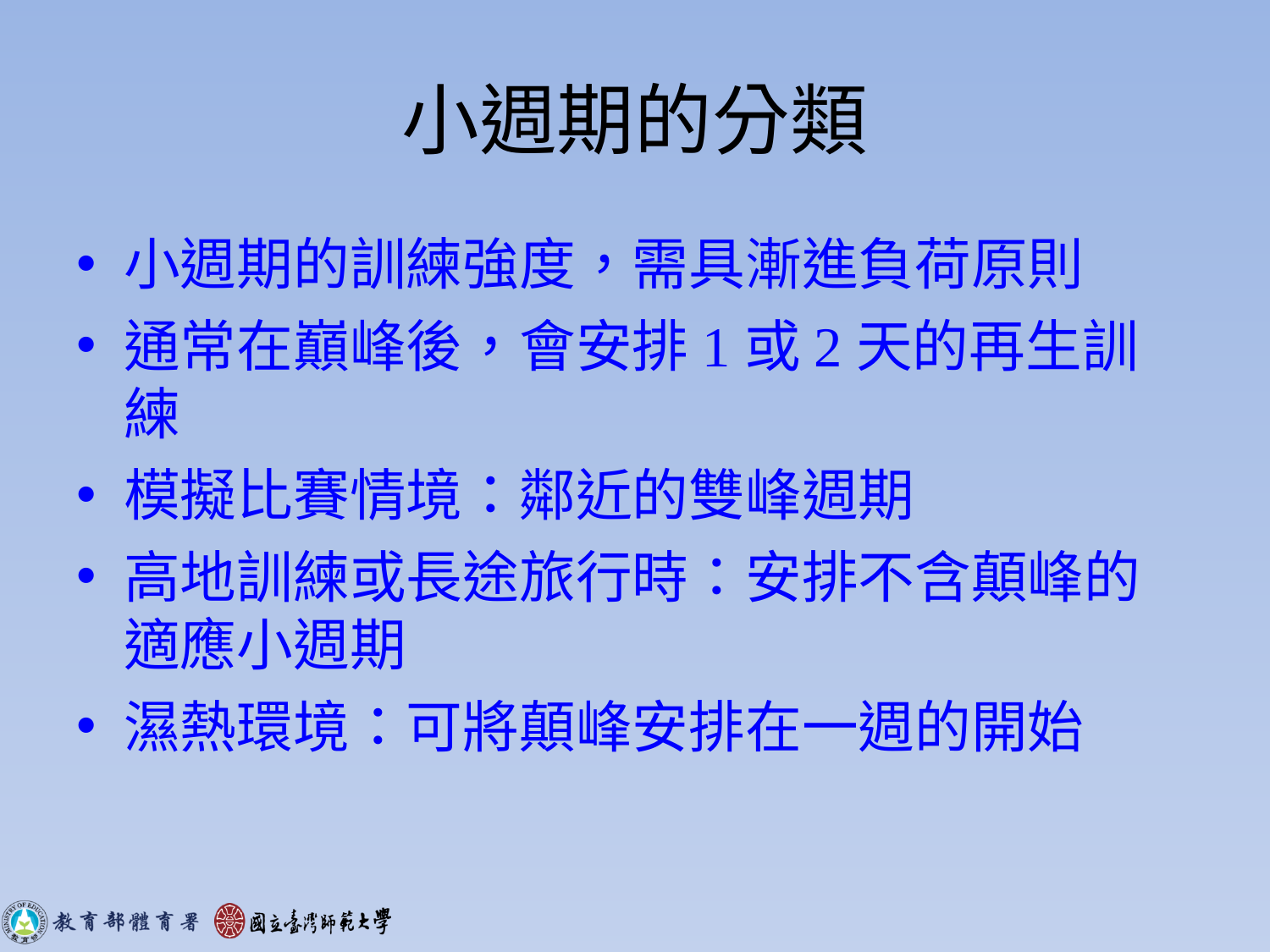

# 小週期的分類
小週期的訓練強度，需具漸進負荷原則
通常在巔峰後，會安排1或2天的再生訓練
模擬比賽情境：鄰近的雙峰週期
高地訓練或長途旅行時：安排不含顛峰的適應小週期
濕熱環境：可將顛峰安排在一週的開始